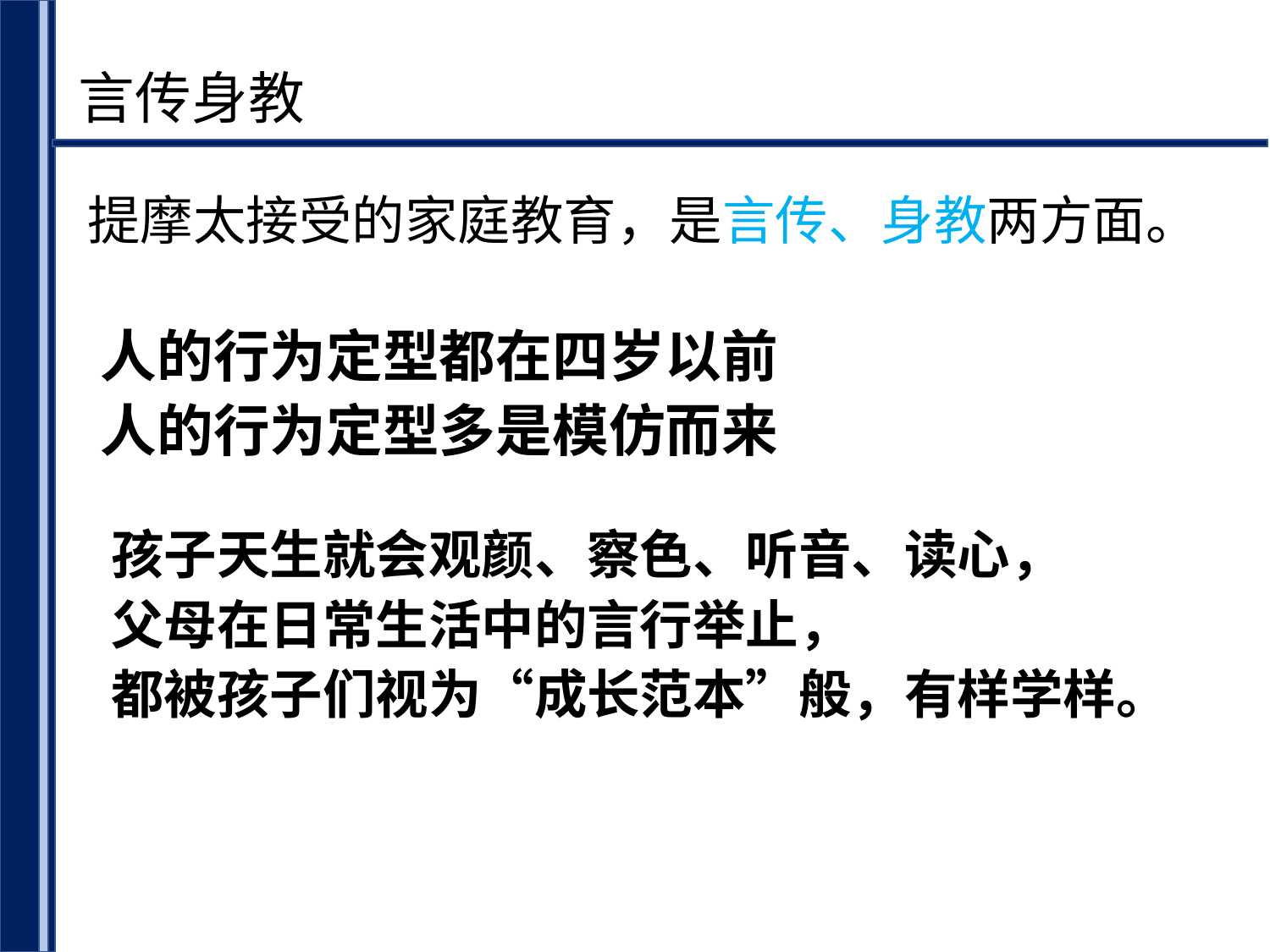

言传身教

提摩太接受的家庭教育，是言传、身教两方面。
人的行为定型都在四岁以前
人的行为定型多是模仿而来
孩子天生就会观颜、察色、听音、读心，
父母在日常生活中的言行举止，
都被孩子们视为“成长范本”般，有样学样。